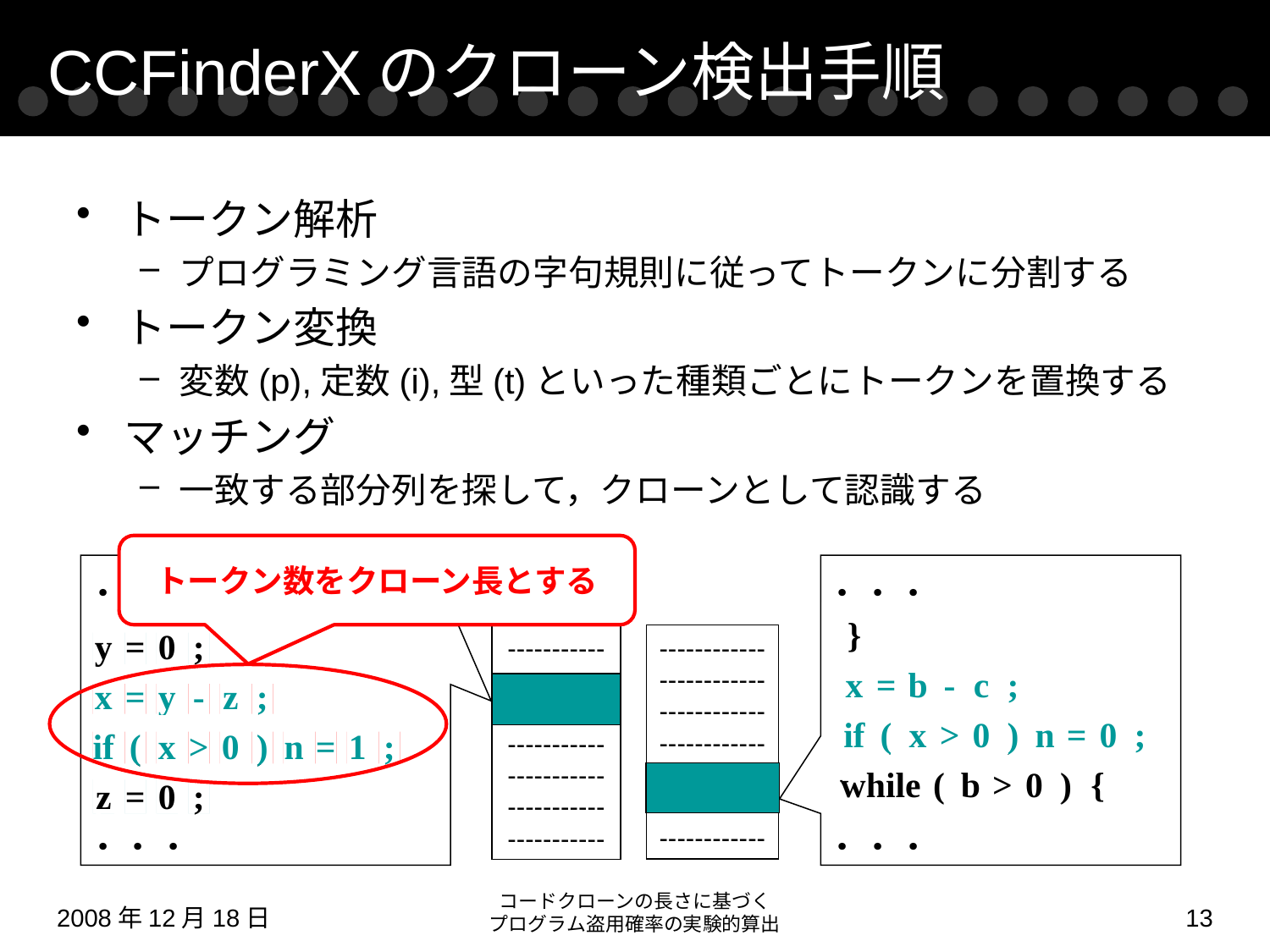

# CCFinderXのクローン検出手順
トークン解析
プログラミング言語の字句規則に従ってトークンに分割する
トークン変換
変数(p),定数(i),型(t)といった種類ごとにトークンを置換する
マッチング
一致する部分列を探して，クローンとして認識する

トークン数をクローン長とする
．．．
．．．
．．．
．．．

}
p
=
p
-
p
;
if
(
p
>
i
)
p
=
i
;
while
(
p
>
i
)
{

}
p
=
p
-
i
;
if
(
p
>
i
)
p
=
i
;
while
(
p
>
i
)
{

p
=
i
;
p
=
p
-
p
;
if
(
p
>
i
)
p
=
i
;
p
=
i
;

p
=
i
;
p
=
p
-
p
;
if
(
p
>
i
)
p
=
i
;
p
=
i
;
}
x
=
b
-
c
;
if
(
x
>
0
)
n
=
0
;
while
(
b
>
0
)
{
}
x
=
b
-
c
;
if
(
x
>
0
)
n
=
0
;
while
(
b
>
0
)
{
}
x
=
b
-
c
;
if
(
x
>
0
)
n
=
0
;
while
(
b
>
0
)
{

------------
------------
------------
------------
------------
------------
------------
-----------
-----------
-----------
-----------
-----------
-----------
-----------

y
=
0
;
x
=
y
-
z
;
if
(
x
>
0
)
n
=
1
;
z
=
0
;
y
y
=
0
;
x
=
y
-
z
;
if
(
x
>
0
)
n
=
1
;
z
=
0
;
=
0
;

x
=
y
-
z
;

if
(
x
>
0
)
n
=
1
;

z
=
0
;
コードクローンの長さに基づく
プログラム盗用確率の実験的算出
2008年12月18日
13